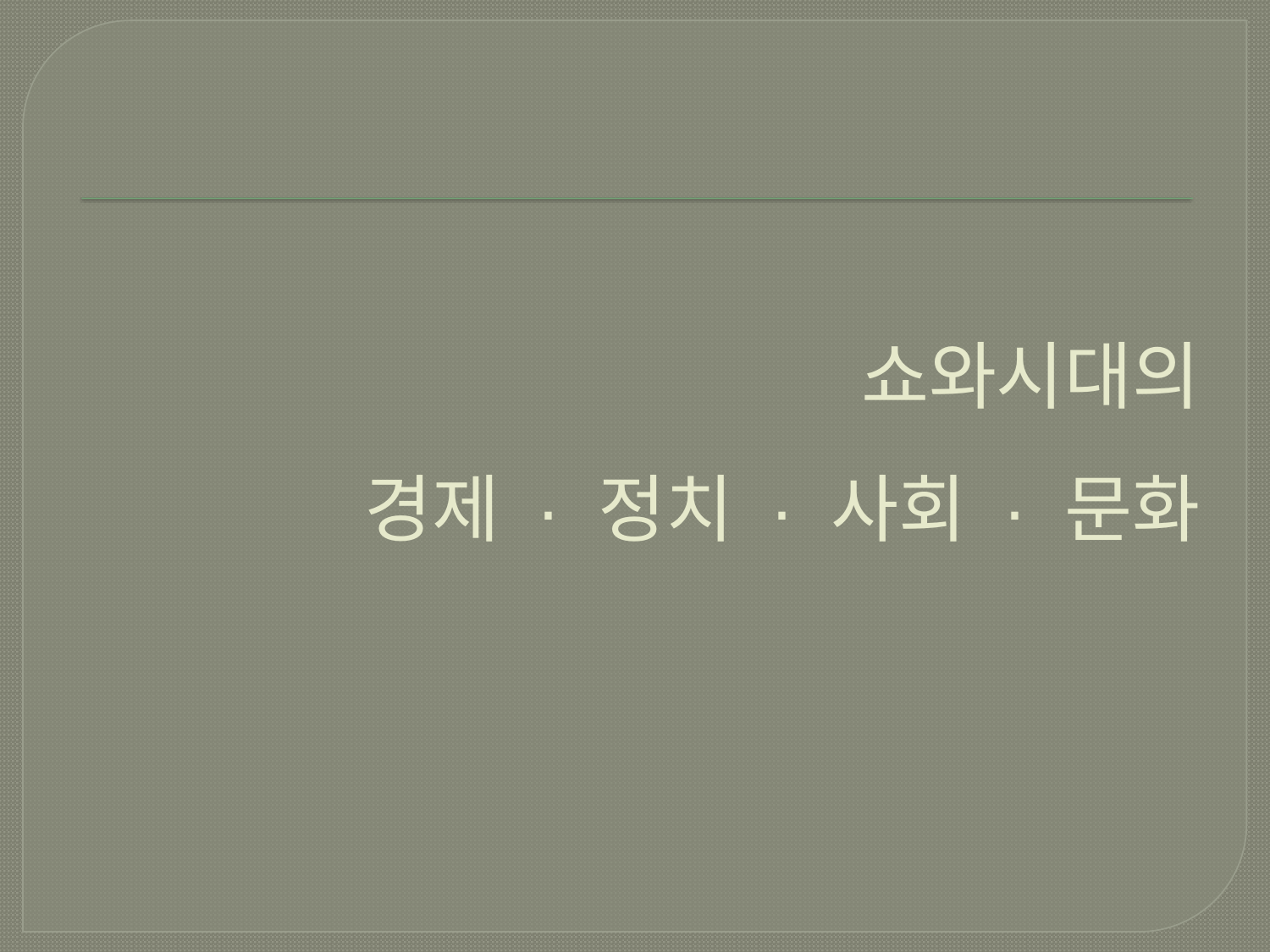

# 쇼와시대의 경제 · 정치 · 사회 · 문화